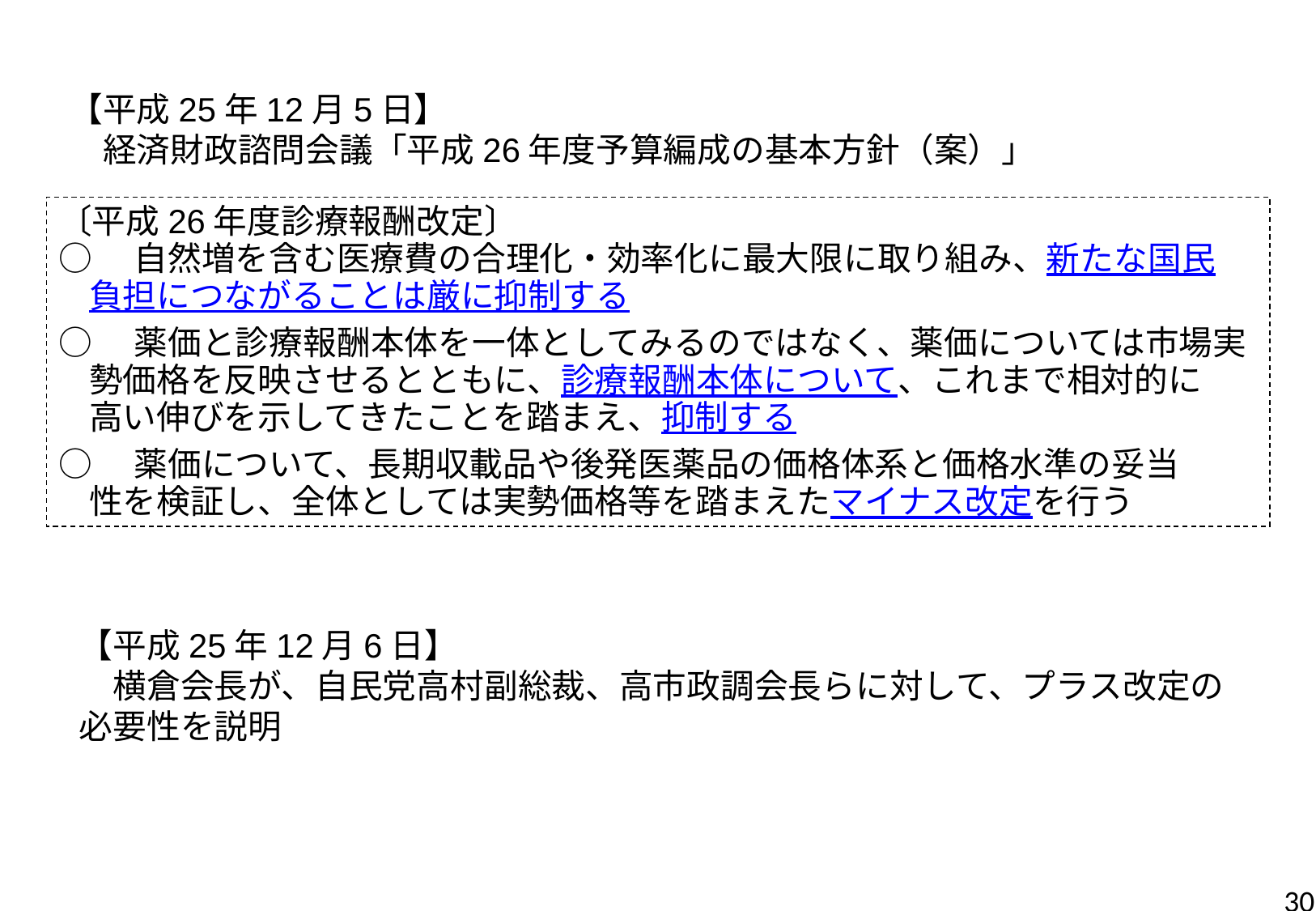

【平成25年12月5日】
　経済財政諮問会議「平成26年度予算編成の基本方針（案）」
〔平成26年度診療報酬改定〕
○　自然増を含む医療費の合理化・効率化に最大限に取り組み、新たな国民
   負担につながることは厳に抑制する
○　薬価と診療報酬本体を一体としてみるのではなく、薬価については市場実
   勢価格を反映させるとともに、診療報酬本体について、これまで相対的に
   高い伸びを示してきたことを踏まえ、抑制する
○　薬価について、長期収載品や後発医薬品の価格体系と価格水準の妥当
   性を検証し、全体としては実勢価格等を踏まえたマイナス改定を行う
【平成25年12月6日】
　横倉会長が、自民党高村副総裁、高市政調会長らに対して、プラス改定の必要性を説明
30